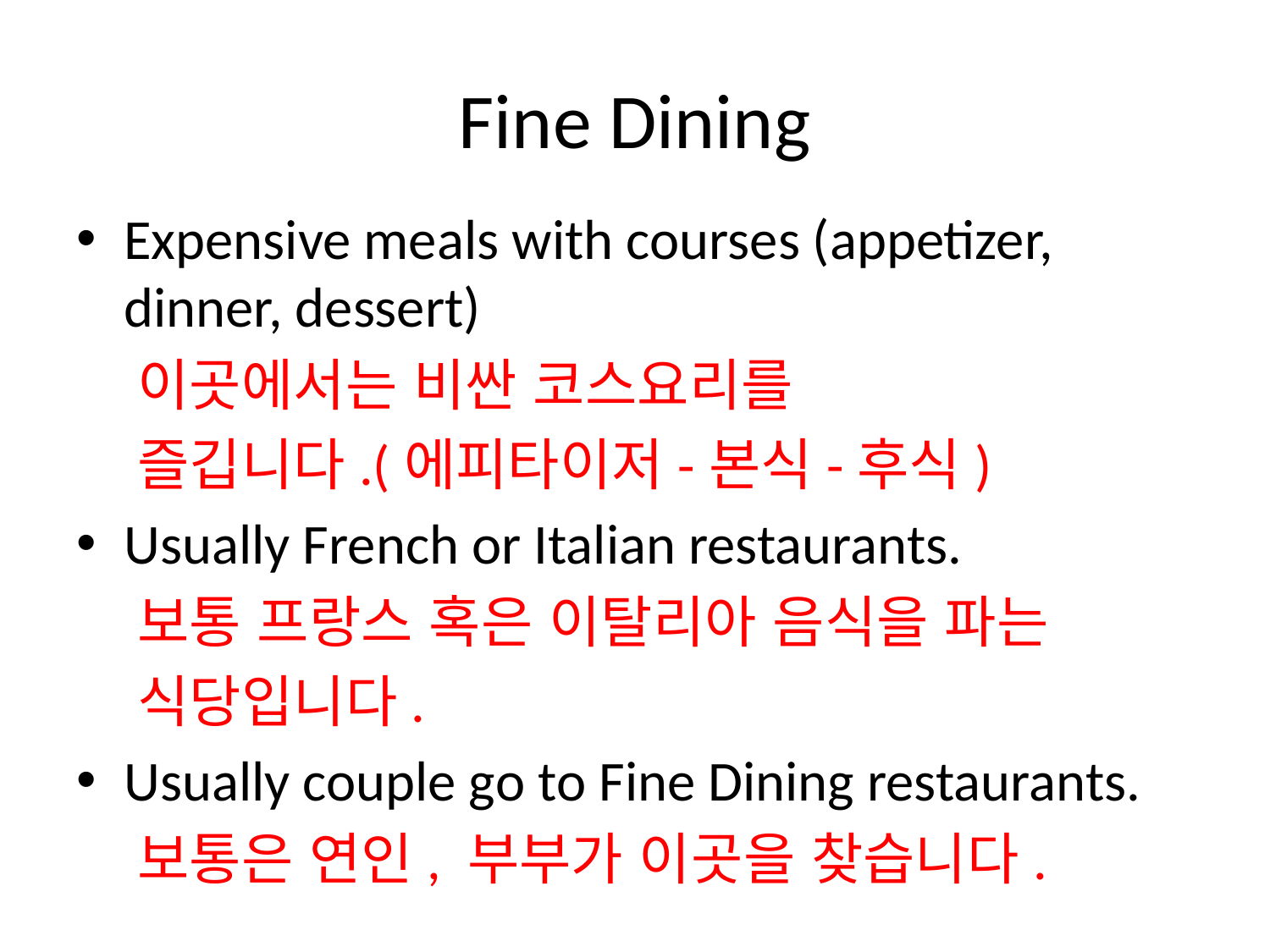

# Fine Dining
Expensive meals with courses (appetizer, dinner, dessert)
   이곳에서는 비싼 코스요리를
   즐깁니다.(에피타이저-본식-후식)
Usually French or Italian restaurants.
   보통 프랑스 혹은 이탈리아 음식을 파는
   식당입니다.
Usually couple go to Fine Dining restaurants.
   보통은 연인, 부부가 이곳을 찾습니다.